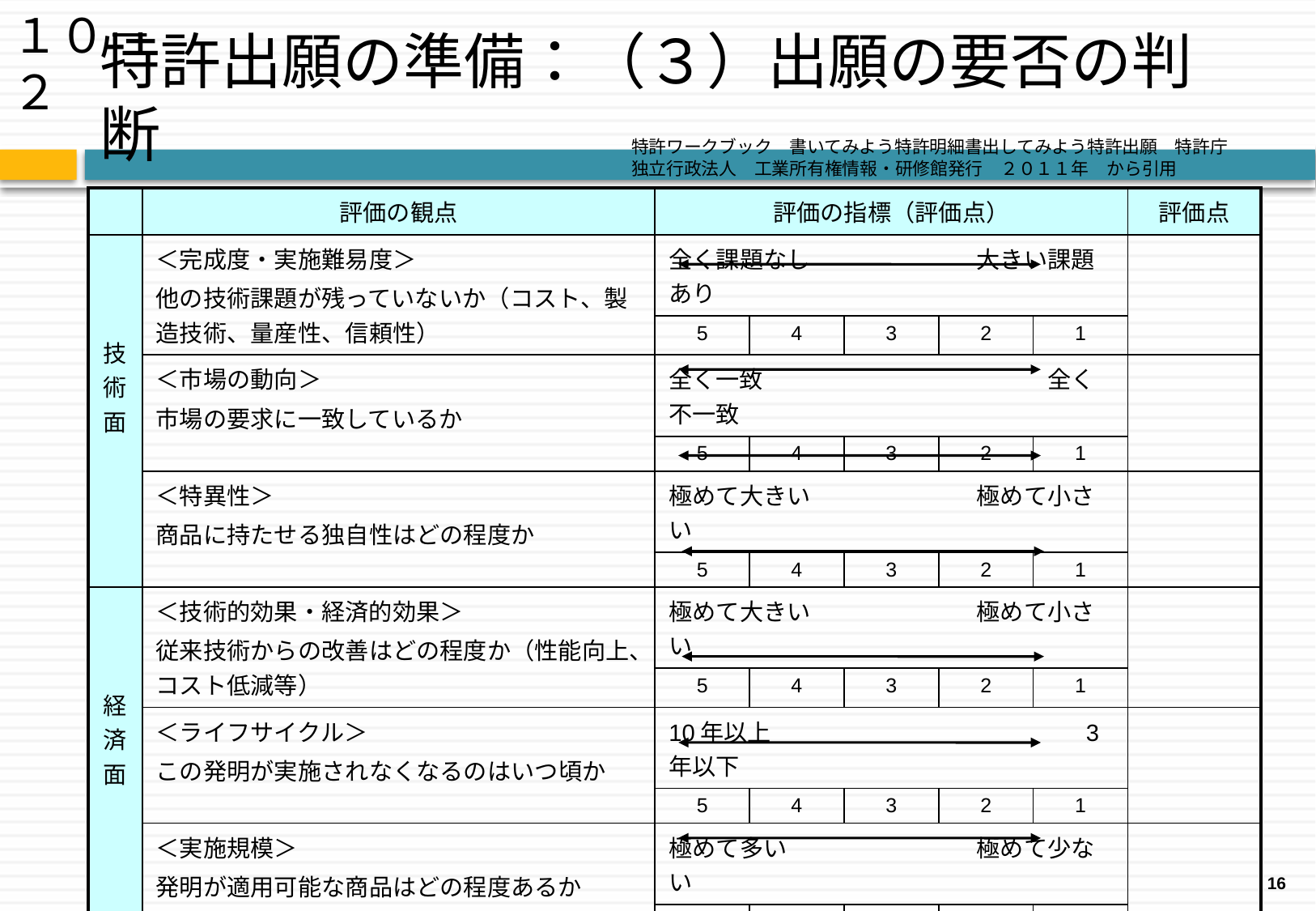

１０－２
# 特許出願の準備：（３）出願の要否の判断
特許ワークブック　書いてみよう特許明細書出してみよう特許出願　特許庁　独立行政法人　工業所有権情報・研修館発行　２０１１年　から引用
|  | 評価の観点 | 評価の指標（評価点） |  |  |  |  | 評価点 |
| --- | --- | --- | --- | --- | --- | --- | --- |
| 技術面 | ＜完成度・実施難易度＞ 他の技術課題が残っていないか（コスト、製造技術、量産性、信頼性） | 全く課題なし　　　　　　　大きい課題あり |  |  |  |  |  |
|  |  | 5 | 4 | 3 | 2 | 1 |  |
|  | ＜市場の動向＞ 市場の要求に一致しているか | 全く一致　　　　　　　　　　　　全く不一致 |  |  |  |  |  |
|  |  | 5 | 4 | 3 | 2 | 1 |  |
|  | ＜特異性＞ 商品に持たせる独自性はどの程度か | 極めて大きい　　　　　　　極めて小さい |  |  |  |  |  |
|  |  | 5 | 4 | 3 | 2 | 1 |  |
| 経済面 | ＜技術的効果・経済的効果＞ 従来技術からの改善はどの程度か（性能向上、コスト低減等） | 極めて大きい　　　　　　　極めて小さい |  |  |  |  |  |
|  |  | 5 | 4 | 3 | 2 | 1 |  |
|  | ＜ライフサイクル＞ この発明が実施されなくなるのはいつ頃か | 10年以上　　　　　　　　　　　　　3年以下 |  |  |  |  |  |
|  |  | 5 | 4 | 3 | 2 | 1 |  |
|  | ＜実施規模＞ 発明が適用可能な商品はどの程度あるか | 極めて多い　　　　　　　　極めて少ない |  |  |  |  |  |
|  |  | 5 | 4 | 3 | 2 | 1 |  |
| 権利面 | ＜回避難易度＞ この発明を実施しなくとも、代替品、代替方法で同様の効果が得られるか | 極めて困難　　　　　　　　　極めて容易 |  |  |  |  |  |
|  |  | 5 | 4 | 3 | 2 | 1 |  |

16